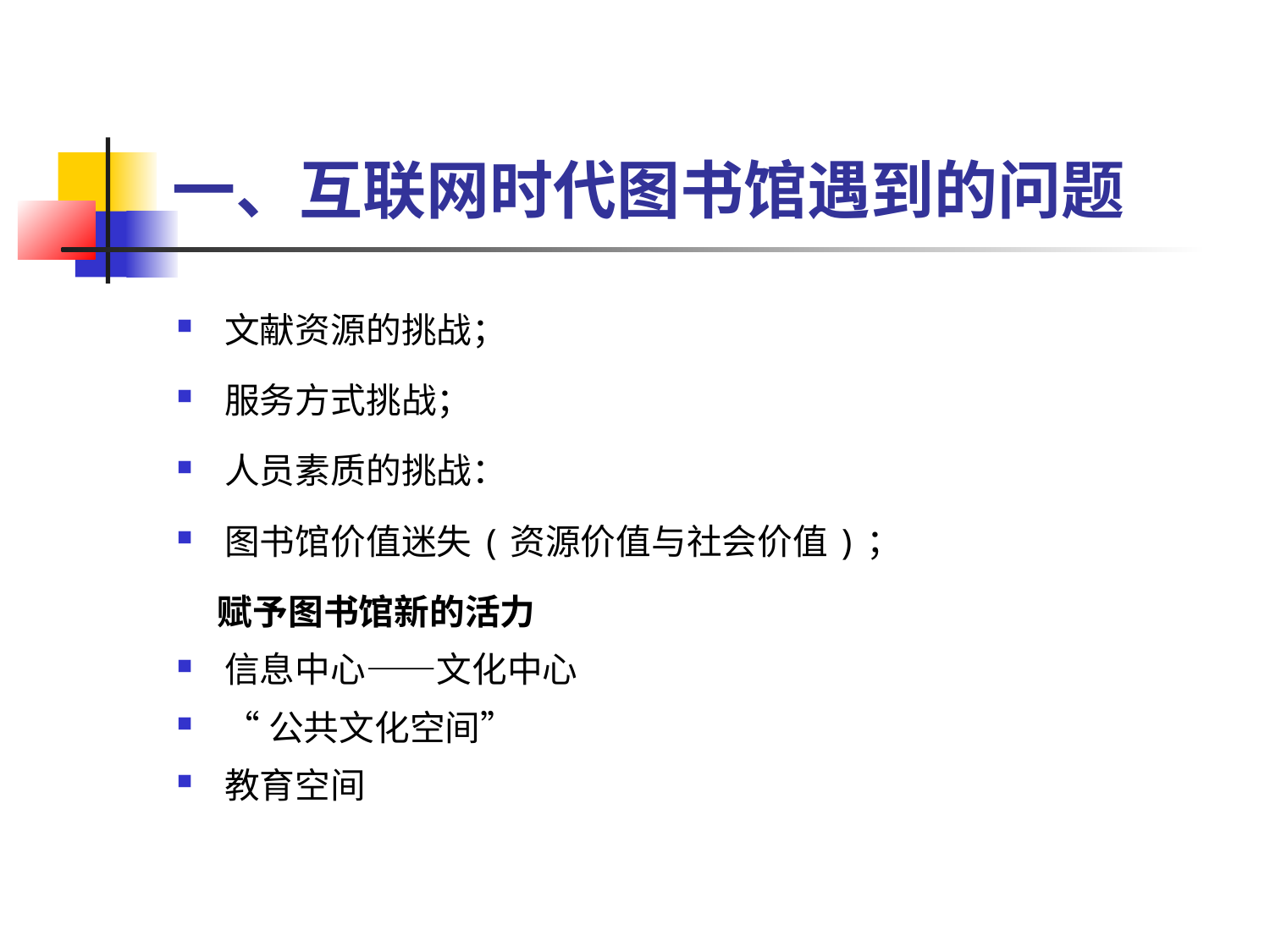

# 一、互联网时代图书馆遇到的问题
文献资源的挑战；
服务方式挑战；
人员素质的挑战：
图书馆价值迷失(资源价值与社会价值)；
    赋予图书馆新的活力
信息中心——文化中心
“公共文化空间”
教育空间